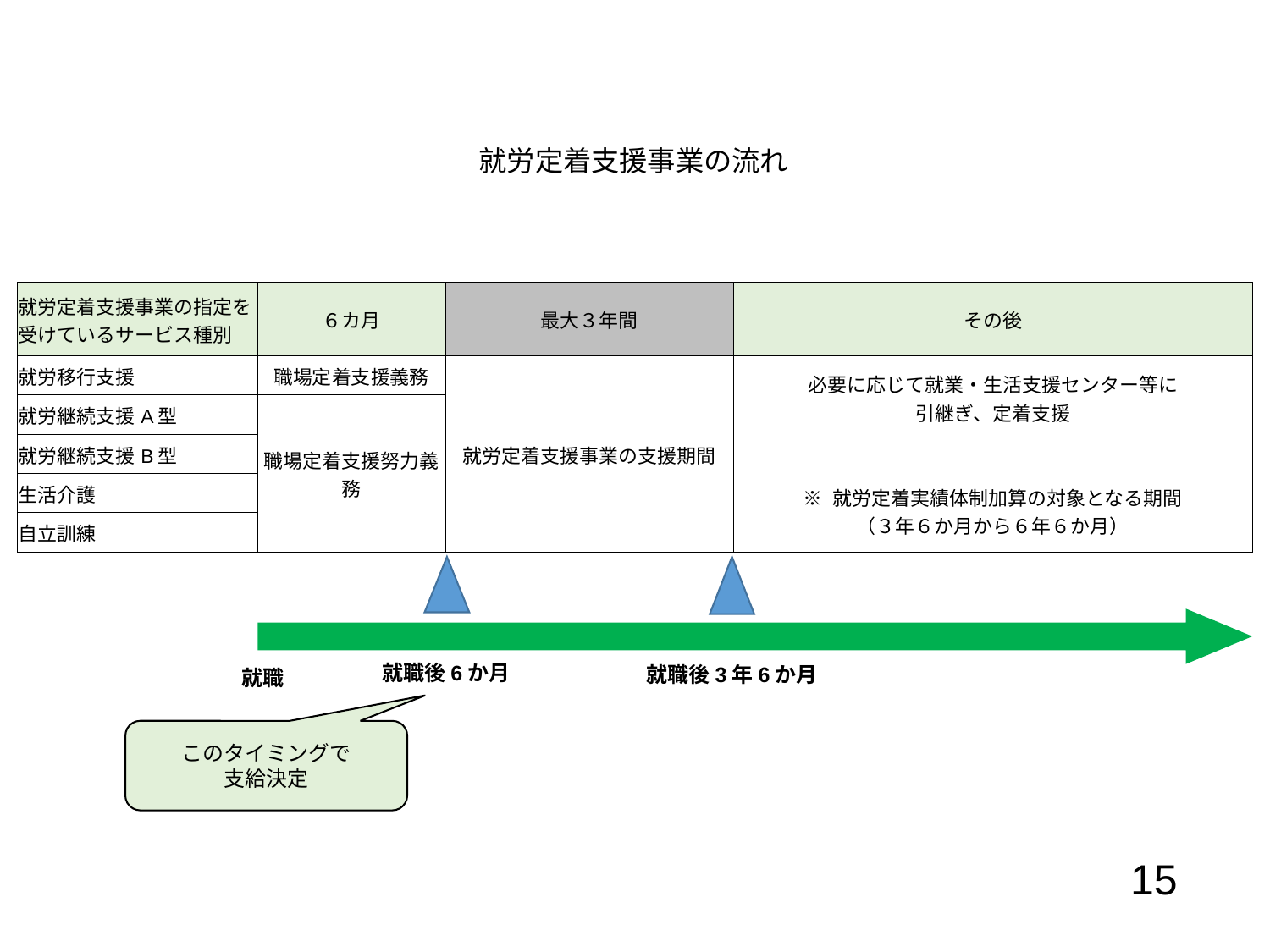

就労定着支援事業の流れ
| 就労定着支援事業の指定を受けているサービス種別 | ６カ月 | 最大３年間 | その後 |
| --- | --- | --- | --- |
| 就労移行支援 | 職場定着支援義務 | 就労定着支援事業の支援期間 | 必要に応じて就業・生活支援センター等に 引継ぎ、定着支援 ※ 就労定着実績体制加算の対象となる期間 （３年６か月から６年６か月） |
| 就労継続支援A型 | 職場定着支援努力義務 |  |  |
| 就労継続支援B型 |  |  |  |
| 生活介護 |  |  |  |
| 自立訓練 |  |  |  |

就職後6か月

就職後3年6か月

就職
このタイミングで
支給決定
15